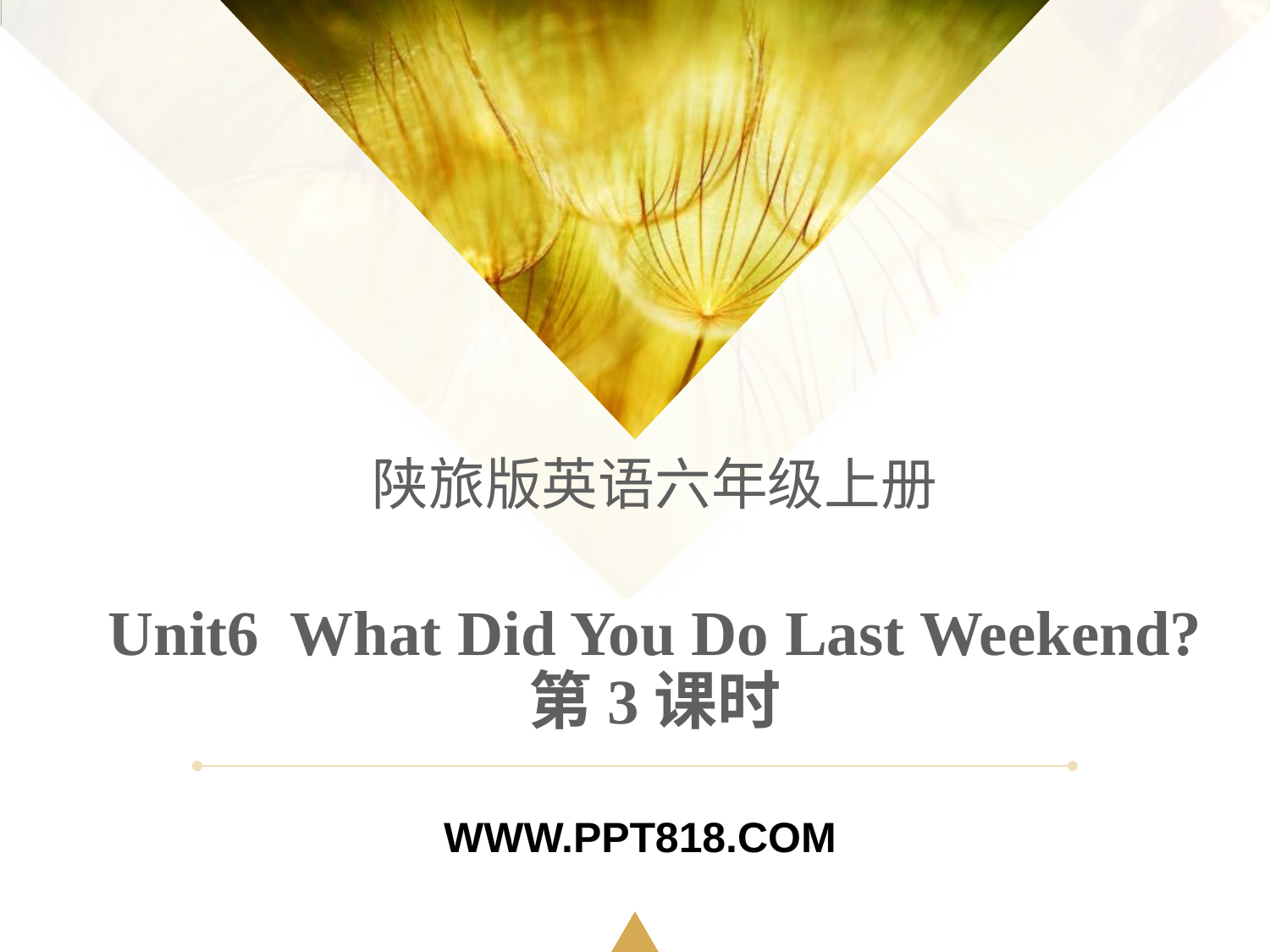

# 陕旅版英语六年级上册 Unit6  What Did You Do Last Weekend? 第3课时
WWW.PPT818.COM